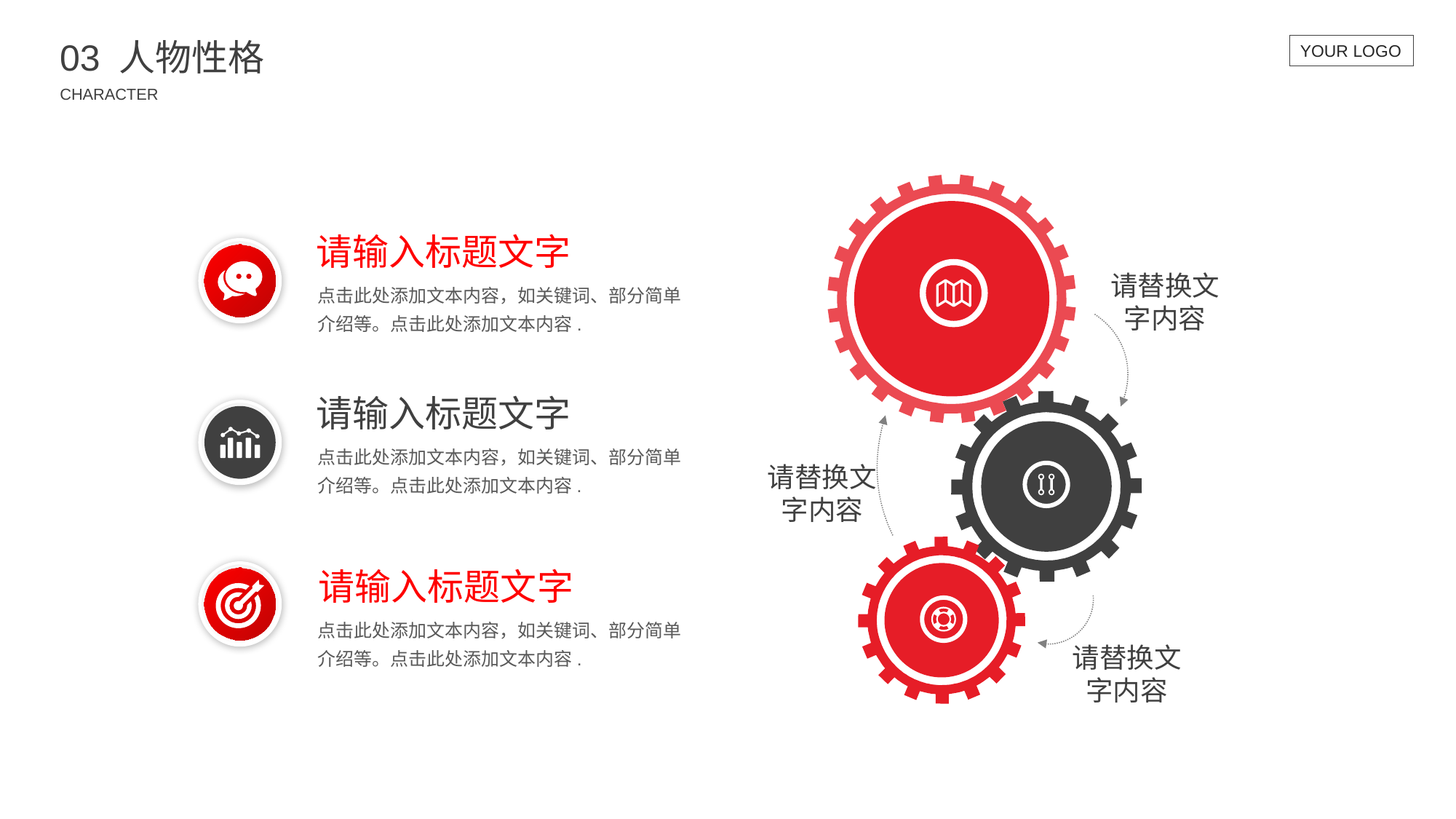

BY YUSHEN
03 人物性格
CHARACTER
YOUR LOGO

请替换文字内容
请替换文字内容

请替换文字内容
请输入标题文字

点击此处添加文本内容，如关键词、部分简单介绍等。点击此处添加文本内容.
请输入标题文字

点击此处添加文本内容，如关键词、部分简单介绍等。点击此处添加文本内容.
请输入标题文字

点击此处添加文本内容，如关键词、部分简单介绍等。点击此处添加文本内容.